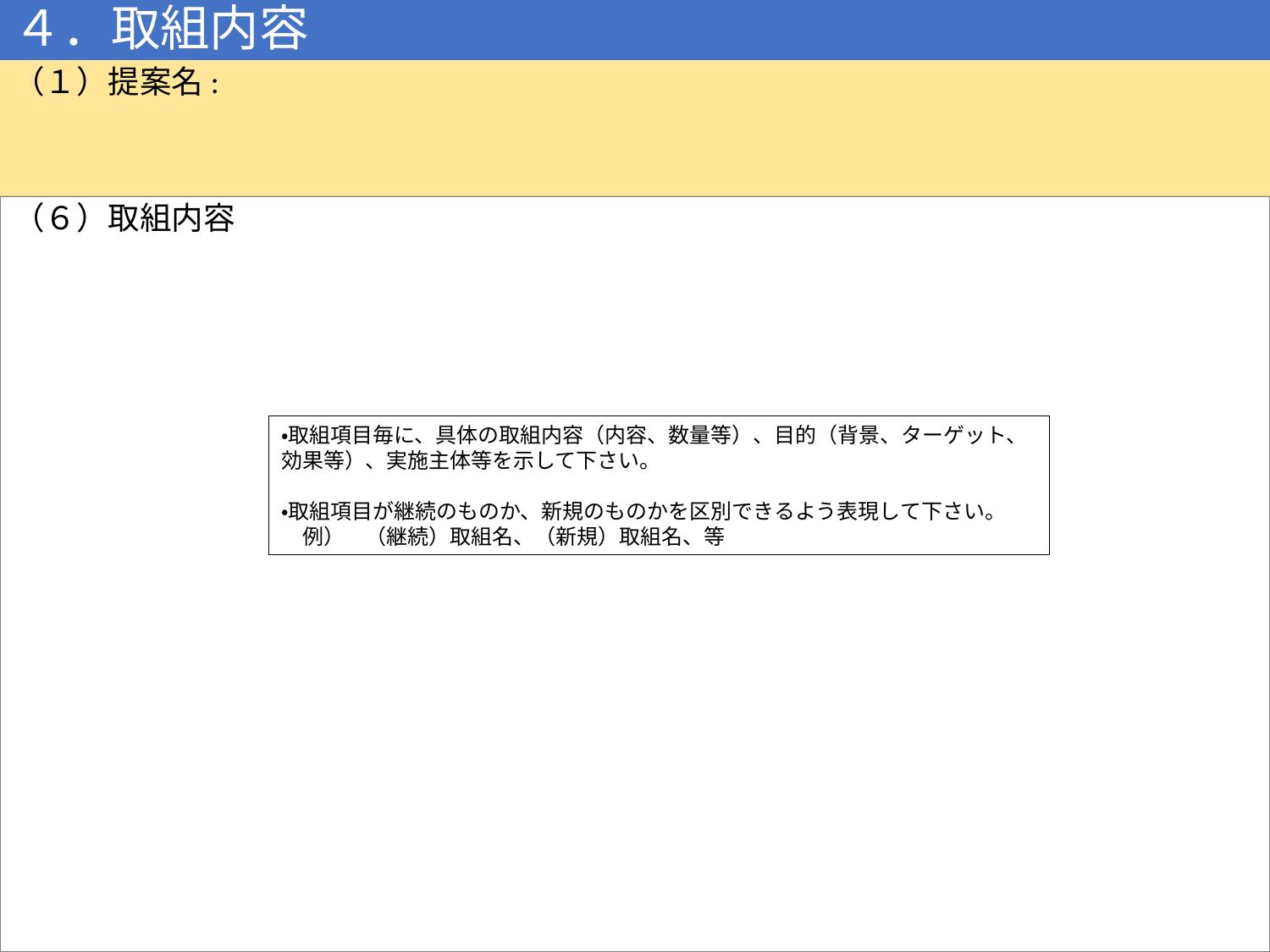

# ４．取組内容
（１）提案名:
（６）取組内容
・取組項目毎に、具体の取組内容（内容、数量等）、目的（背景、ターゲット、効果等）、実施主体等を示して下さい。

・取組項目が継続のものか、新規のものかを区別できるよう表現して下さい。
　例）　（継続）取組名、（新規）取組名、等